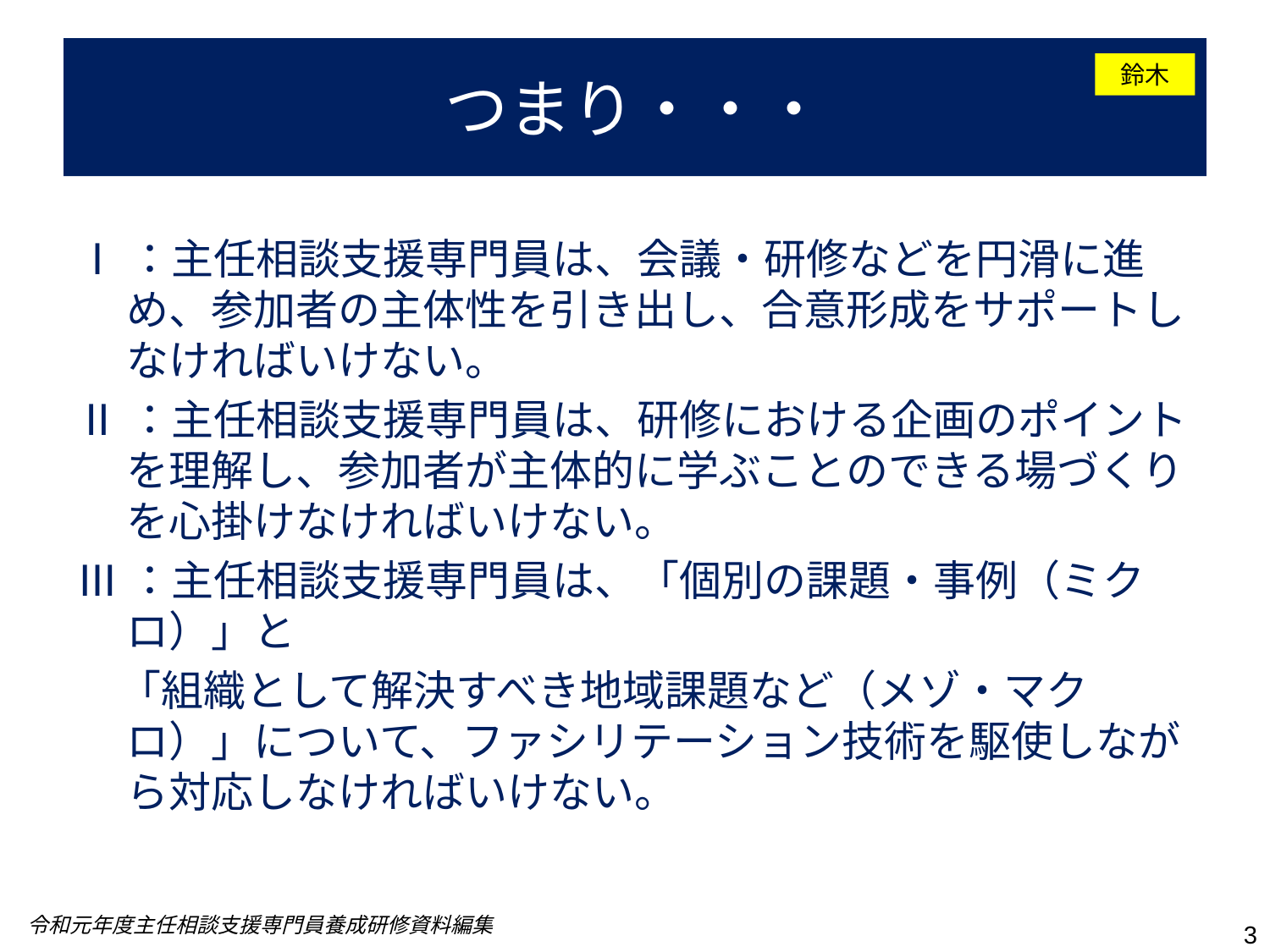

# つまり・・・
鈴木
Ⅰ：主任相談支援専門員は、会議・研修などを円滑に進め、参加者の主体性を引き出し、合意形成をサポートしなければいけない。
Ⅱ：主任相談支援専門員は、研修における企画のポイントを理解し、参加者が主体的に学ぶことのできる場づくりを心掛けなければいけない。
Ⅲ：主任相談支援専門員は、「個別の課題・事例（ミクロ）」と
　「組織として解決すべき地域課題など（メゾ・マクロ）」について、ファシリテーション技術を駆使しながら対応しなければいけない。

令和元年度主任相談支援専門員養成研修資料編集
3